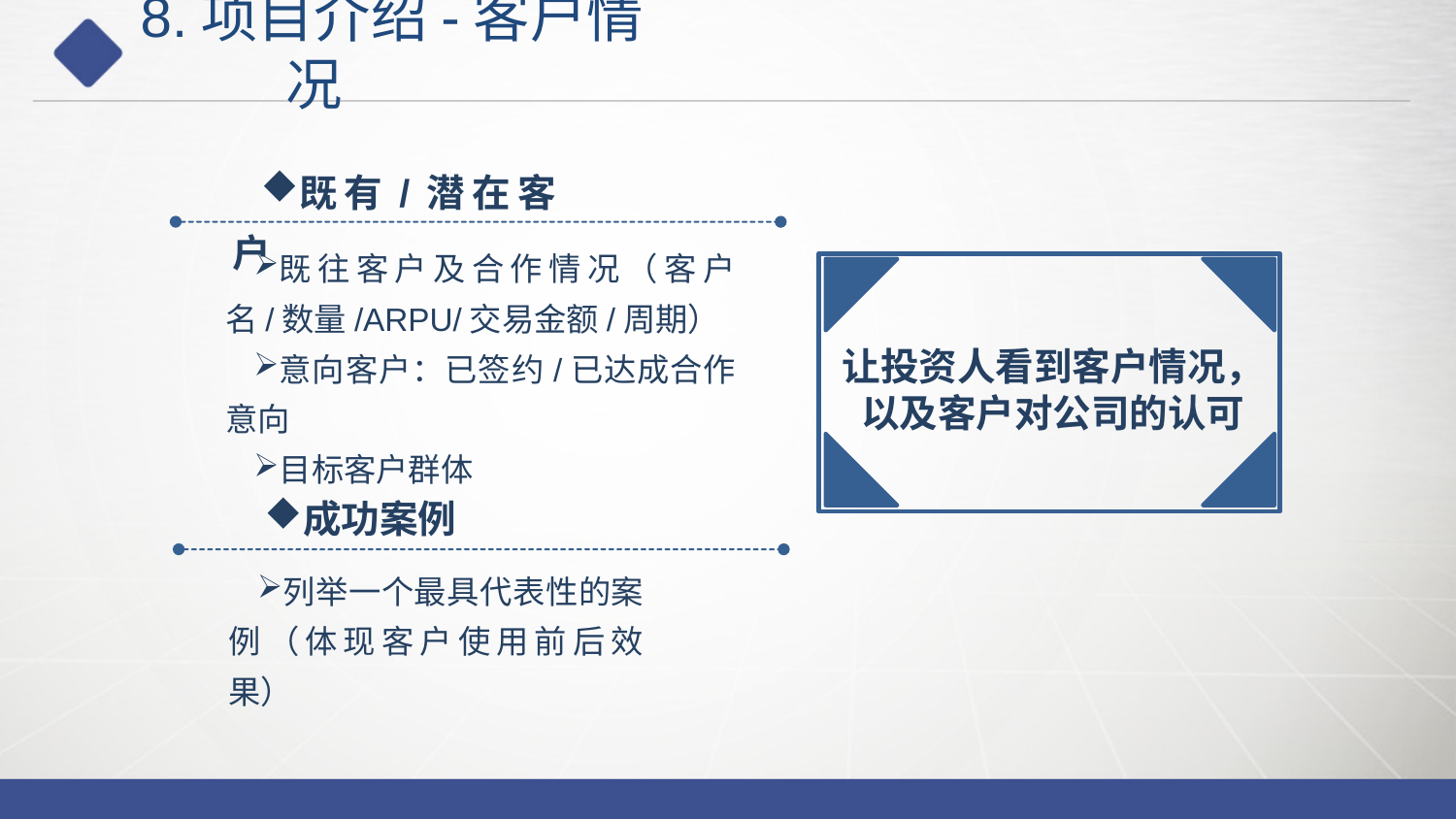

# 8.项目介绍-客户情况
既有/潜在客户
既往客户及合作情况（客户名/数量/ARPU/交易金额/周期）
意向客户：已签约/已达成合作意向
目标客户群体

让投资人看到客户情况，以及客户对公司的认可
成功案例

列举一个最具代表性的案例（体现客户使用前后效果）